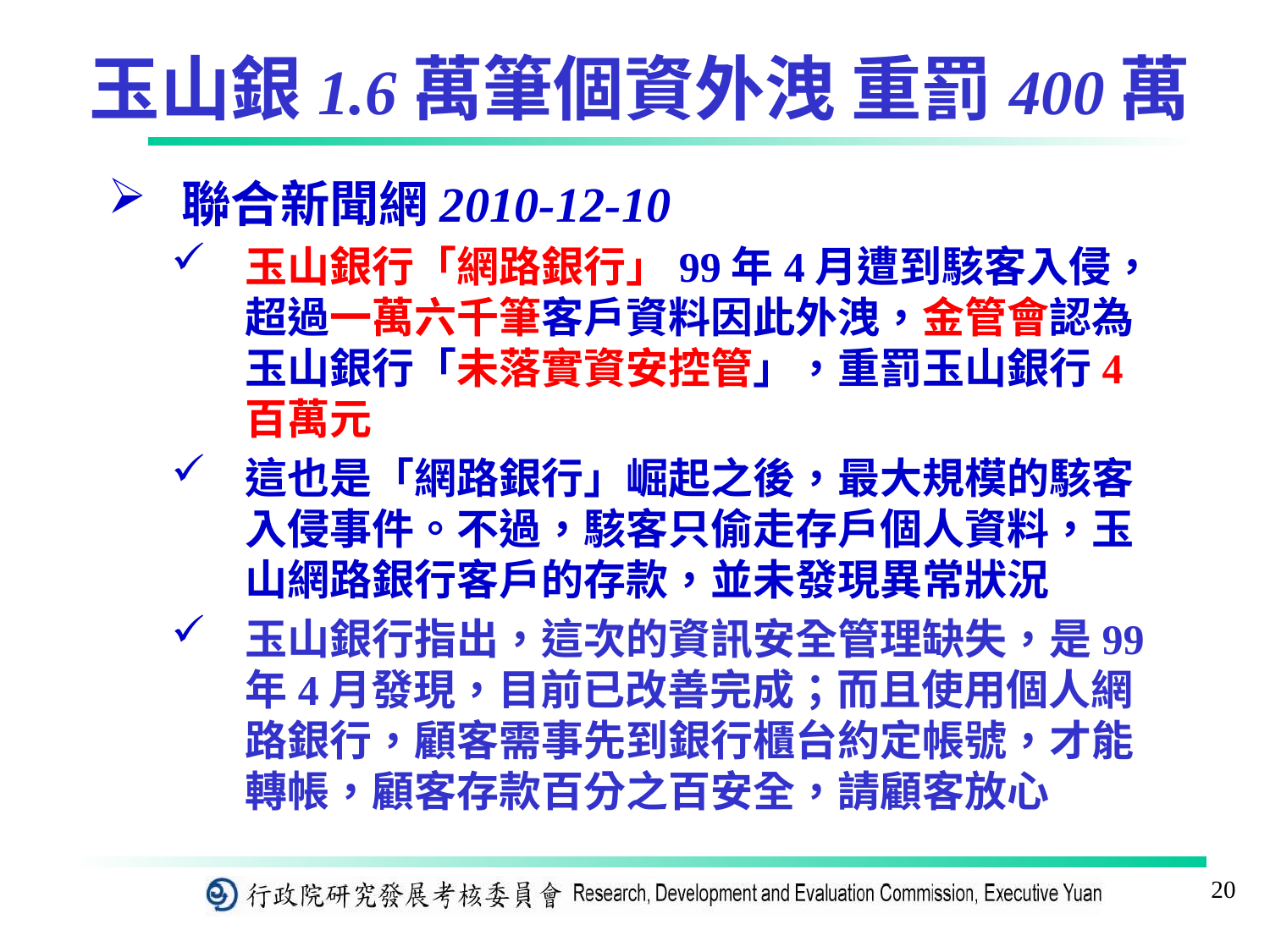

# 玉山銀1.6萬筆個資外洩 重罰400萬
聯合新聞網2010-12-10
玉山銀行「網路銀行」99年4月遭到駭客入侵，超過一萬六千筆客戶資料因此外洩，金管會認為玉山銀行「未落實資安控管」，重罰玉山銀行4百萬元
這也是「網路銀行」崛起之後，最大規模的駭客入侵事件。不過，駭客只偷走存戶個人資料，玉山網路銀行客戶的存款，並未發現異常狀況
玉山銀行指出，這次的資訊安全管理缺失，是99年4月發現，目前已改善完成；而且使用個人網路銀行，顧客需事先到銀行櫃台約定帳號，才能轉帳，顧客存款百分之百安全，請顧客放心
20